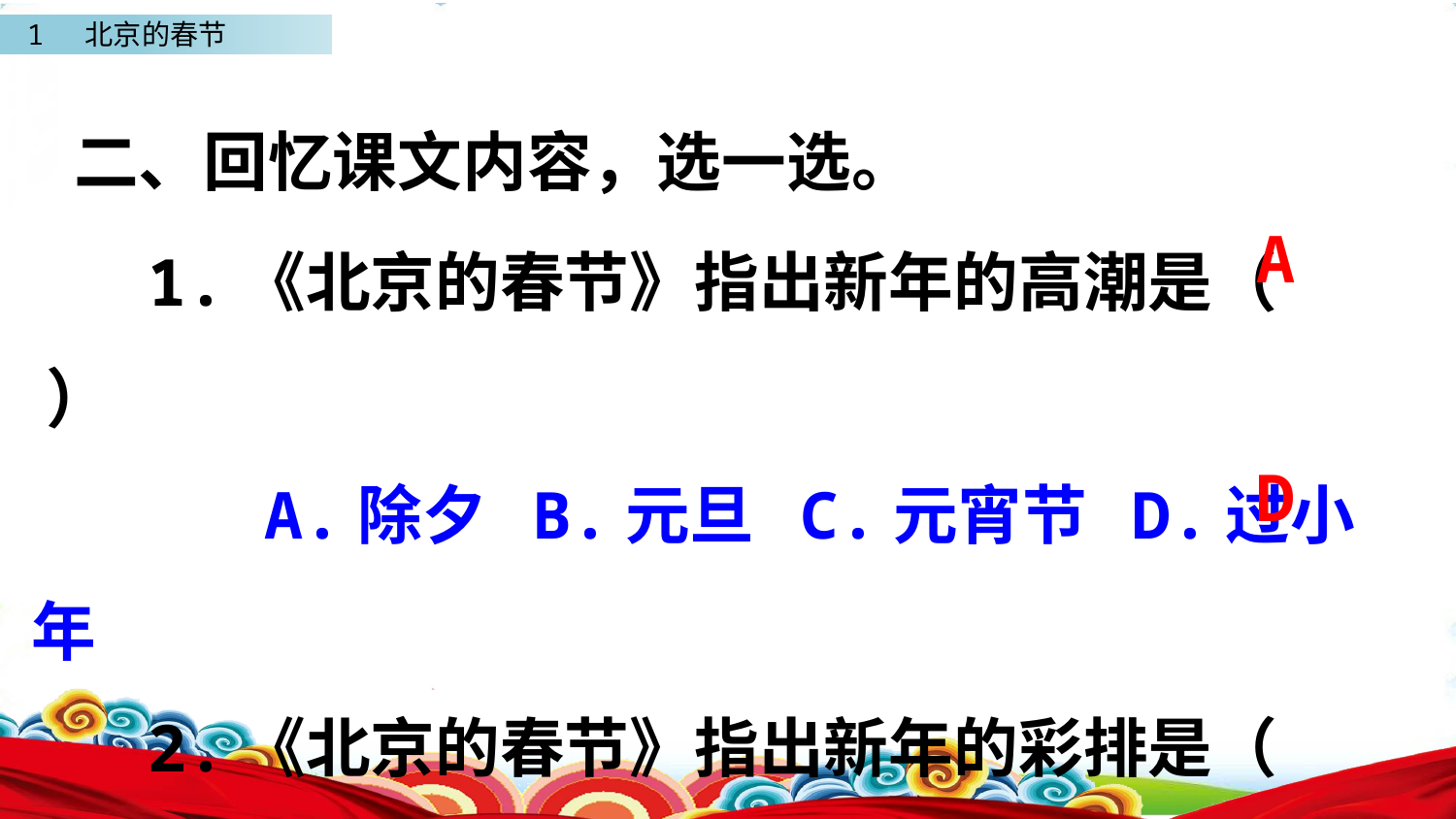

二、回忆课文内容，选一选。
   1.《北京的春节》指出新年的高潮是（   ）
      A.除夕  B.元旦  C.元宵节  D.过小年
   2.《北京的春节》指出新年的彩排是（   ）
      A.除夕  B.元旦  C.元宵节  D.过小年
A
D